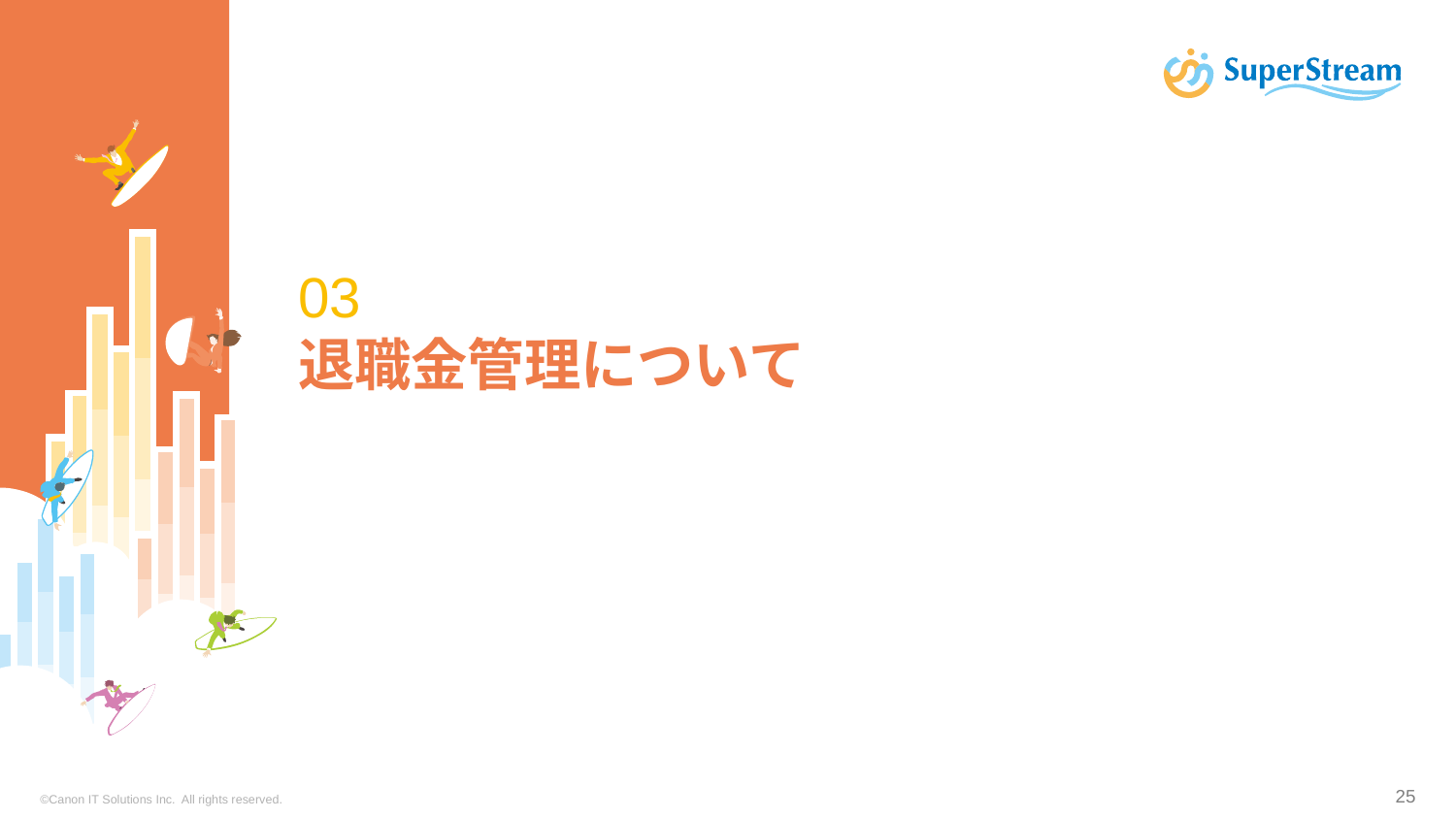

# 03 退職金管理について
©Canon IT Solutions Inc.  All rights reserved.
25